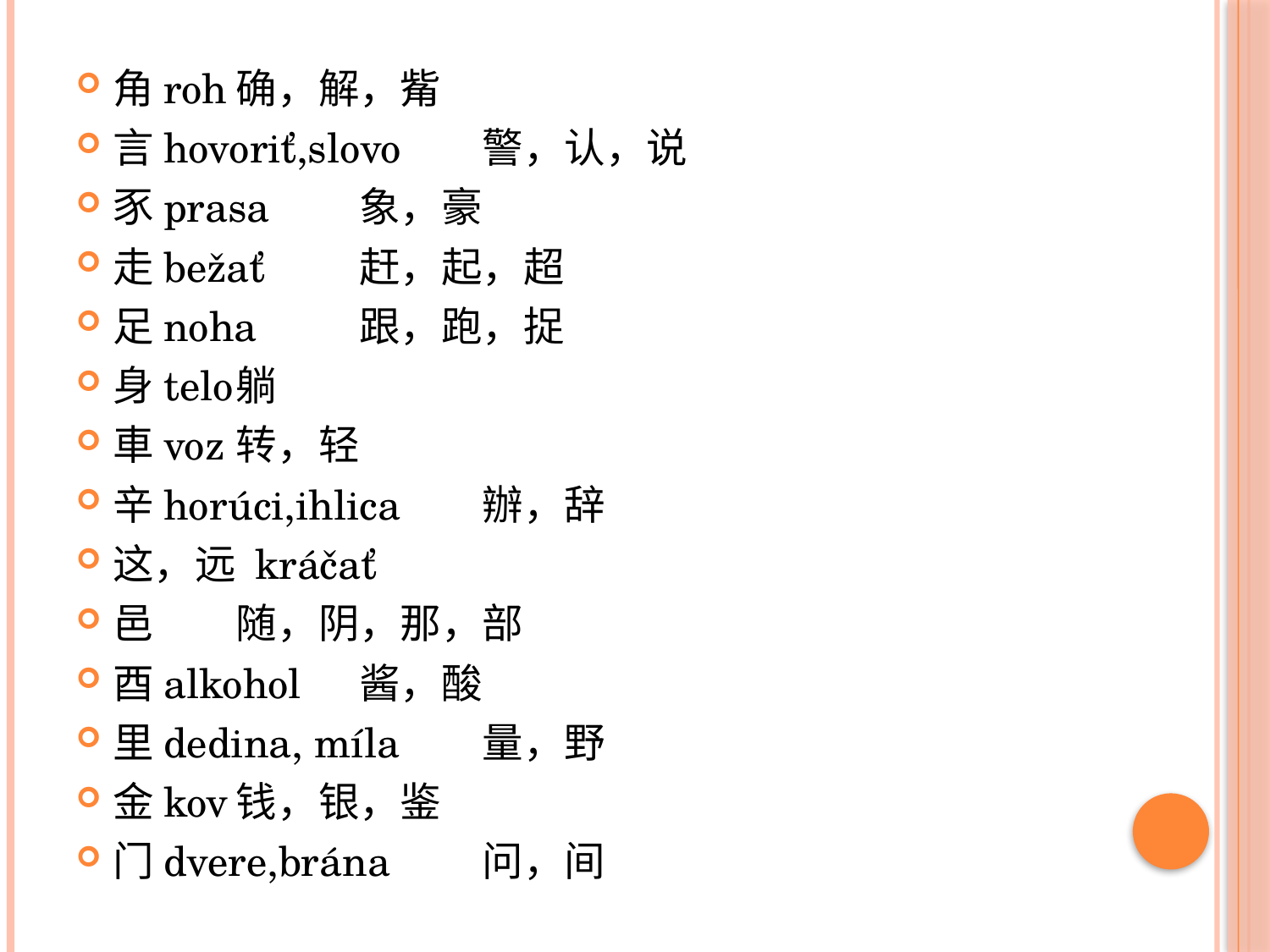

角roh			确，解，觜
言hovoriť,slovo		警，认，说
豕prasa			象，豪
走bežať			赶，起，超
足noha			跟，跑，捉
身telo			躺
車voz			转，轻
辛horúci,ihlica		辦，辞
这，远 kráčať
邑	随，阴，那，部
酉alkohol			酱，酸
里dedina, míla		量，野
金kov			钱，银，鉴
门dvere,brána		问，间